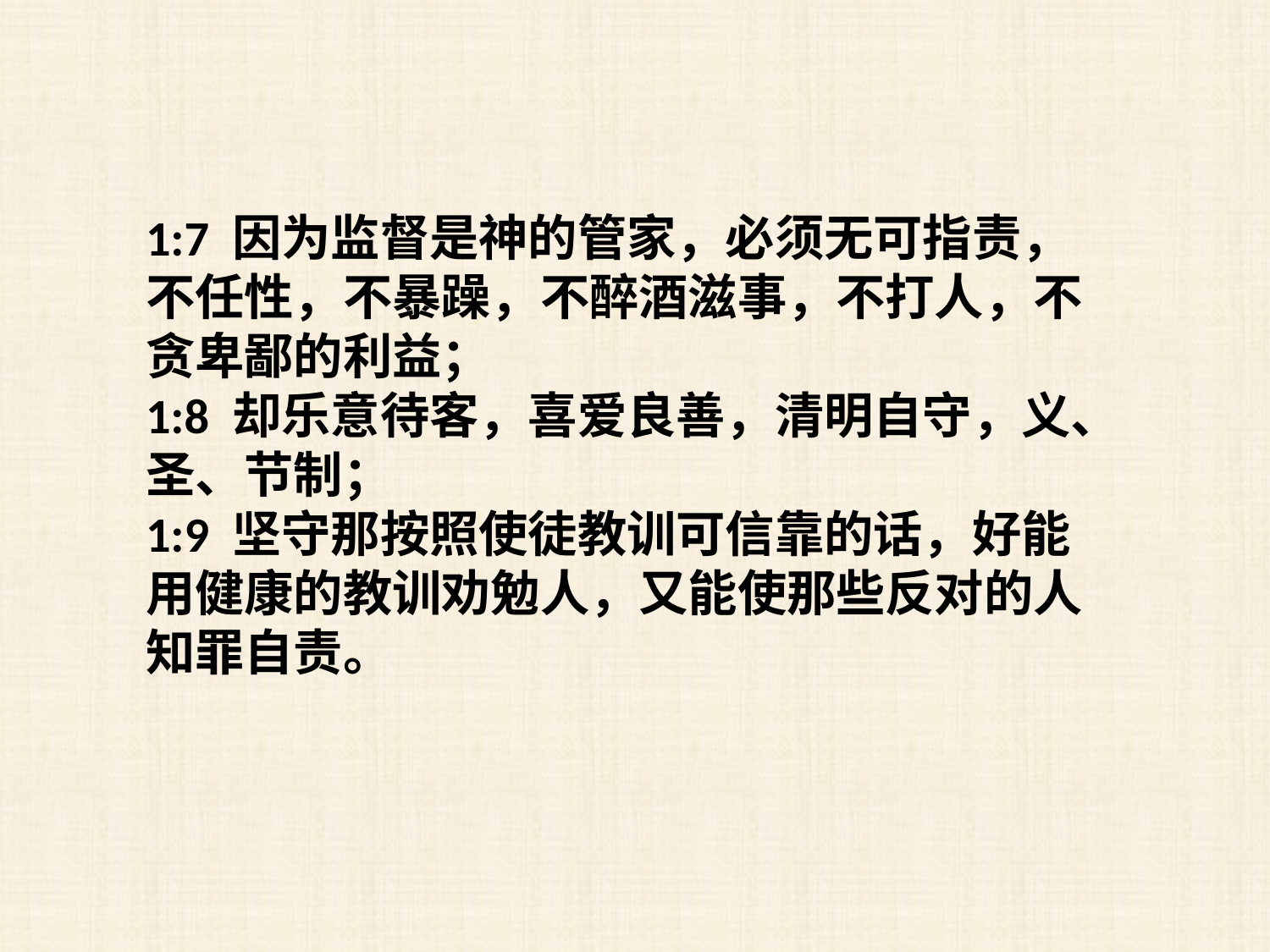

1:7 因为监督是神的管家，必须无可指责，不任性，不暴躁，不醉酒滋事，不打人，不贪卑鄙的利益；
1:8 却乐意待客，喜爱良善，清明自守，义、圣、节制；
1:9 坚守那按照使徒教训可信靠的话，好能用健康的教训劝勉人，又能使那些反对的人知罪自责。